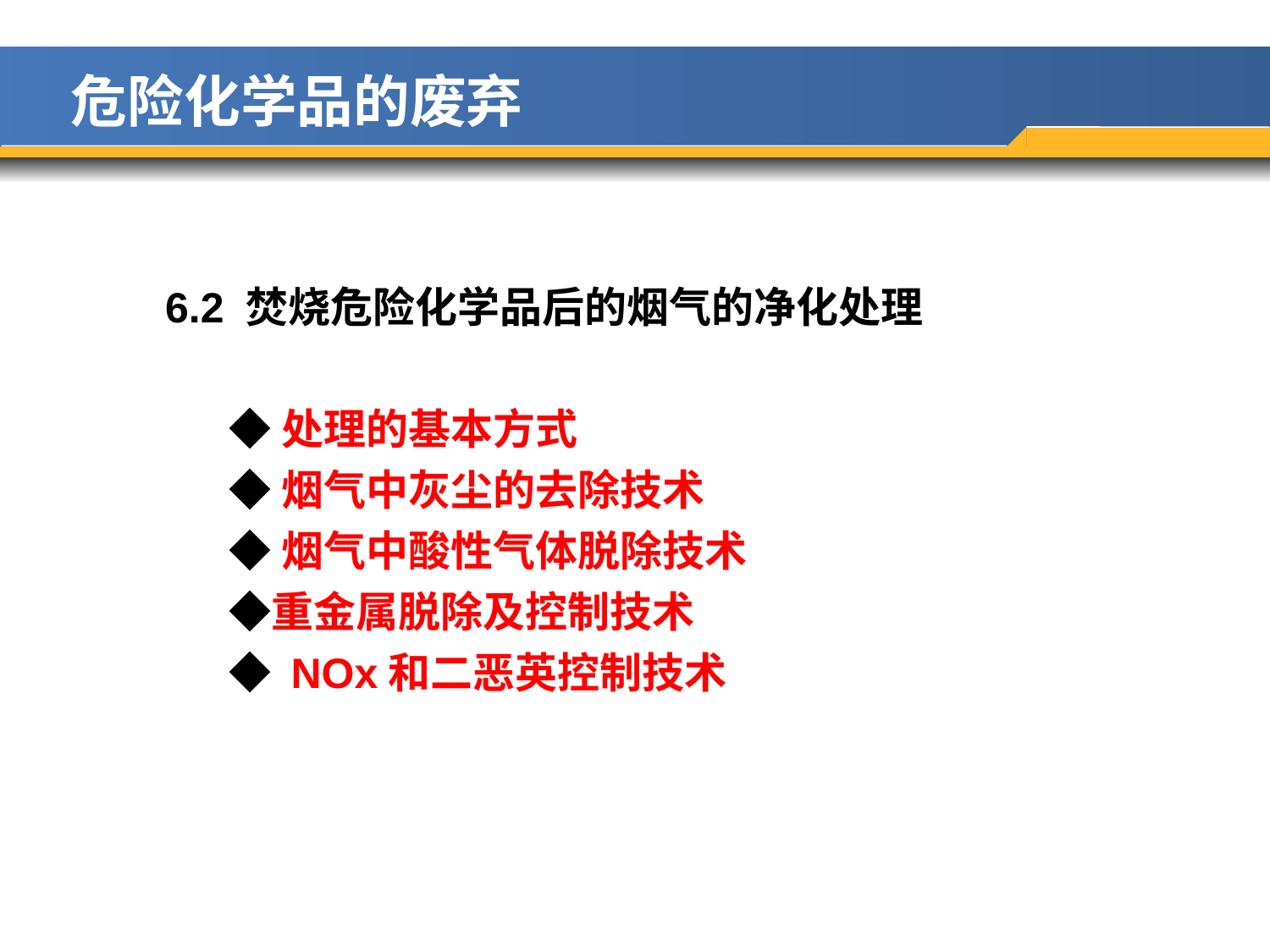

危险化学品的废弃

6.2 焚烧危险化学品后的烟气的净化处理

◆处理的基本方式
◆烟气中灰尘的去除技术
◆烟气中酸性气体脱除技术
◆重金属脱除及控制技术
◆ NOx和二恶英控制技术